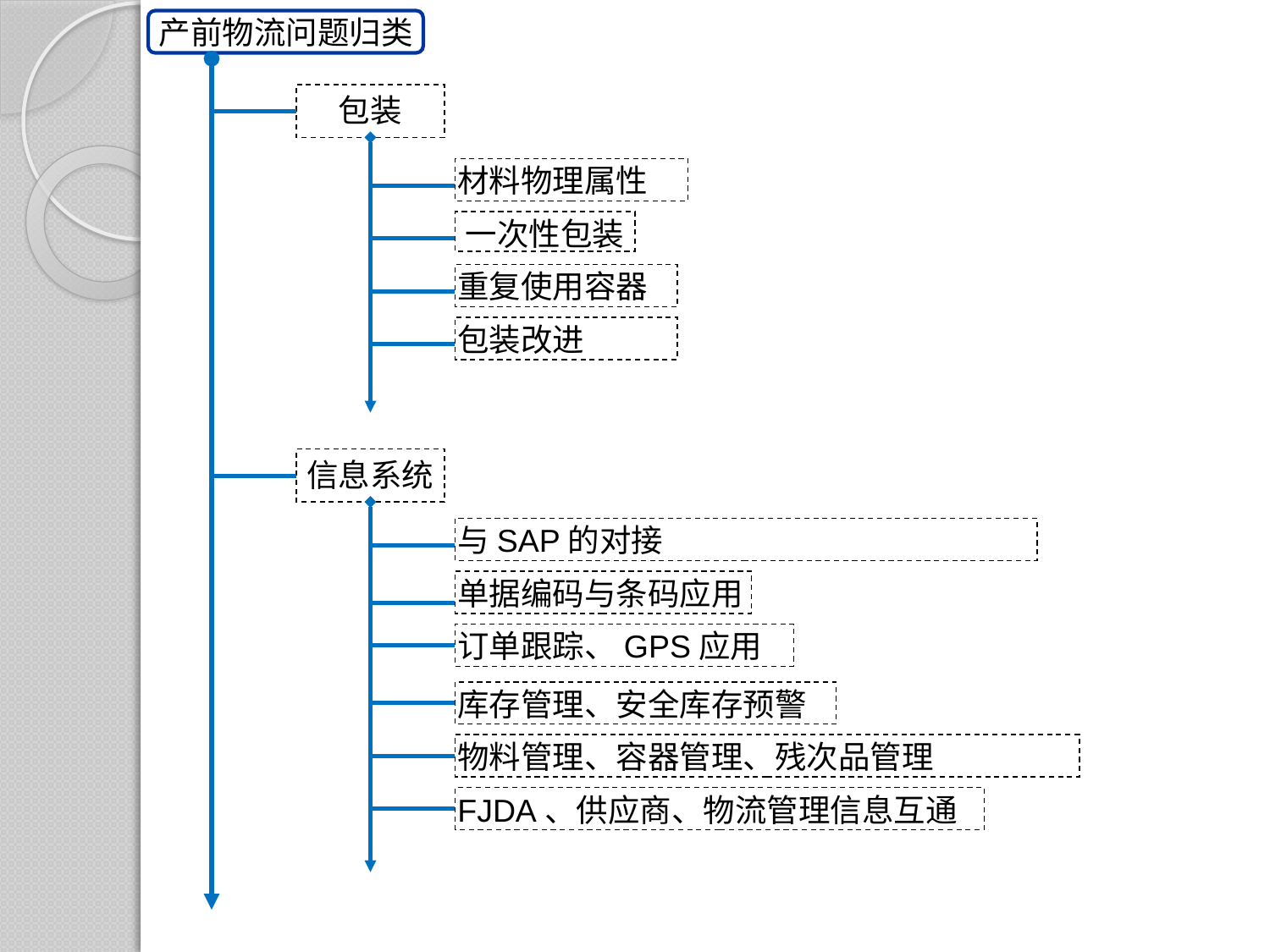

产前物流问题归类
包装
材料物理属性
一次性包装
重复使用容器
包装改进
信息系统
与SAP的对接
单据编码与条码应用
订单跟踪、GPS应用
库存管理、安全库存预警
物料管理、容器管理、残次品管理
FJDA、供应商、物流管理信息互通